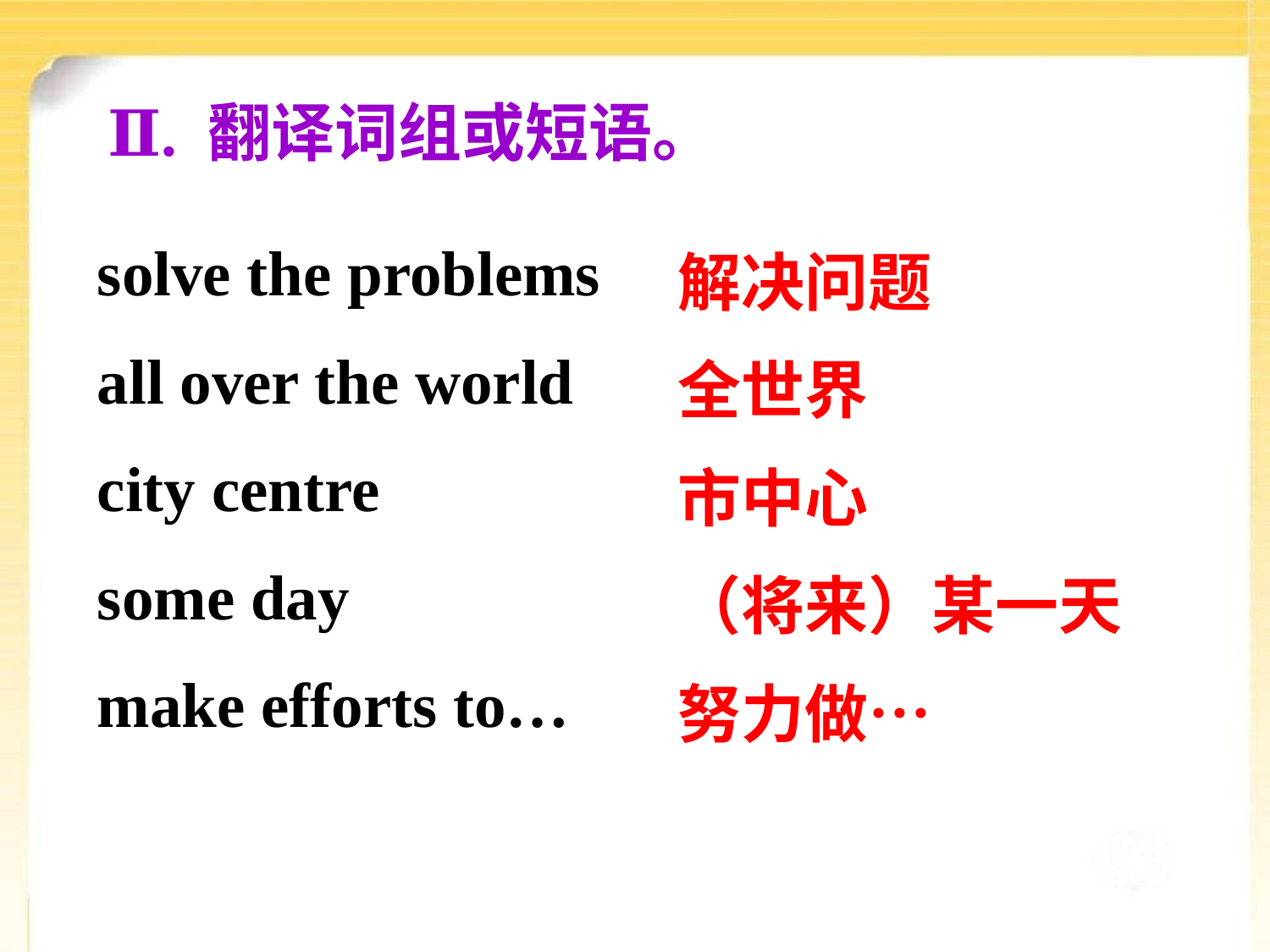

Ⅱ. 翻译词组或短语。
solve the problems
all over the world
city centre
some day
make efforts to…
解决问题
全世界
市中心
（将来）某一天
努力做…